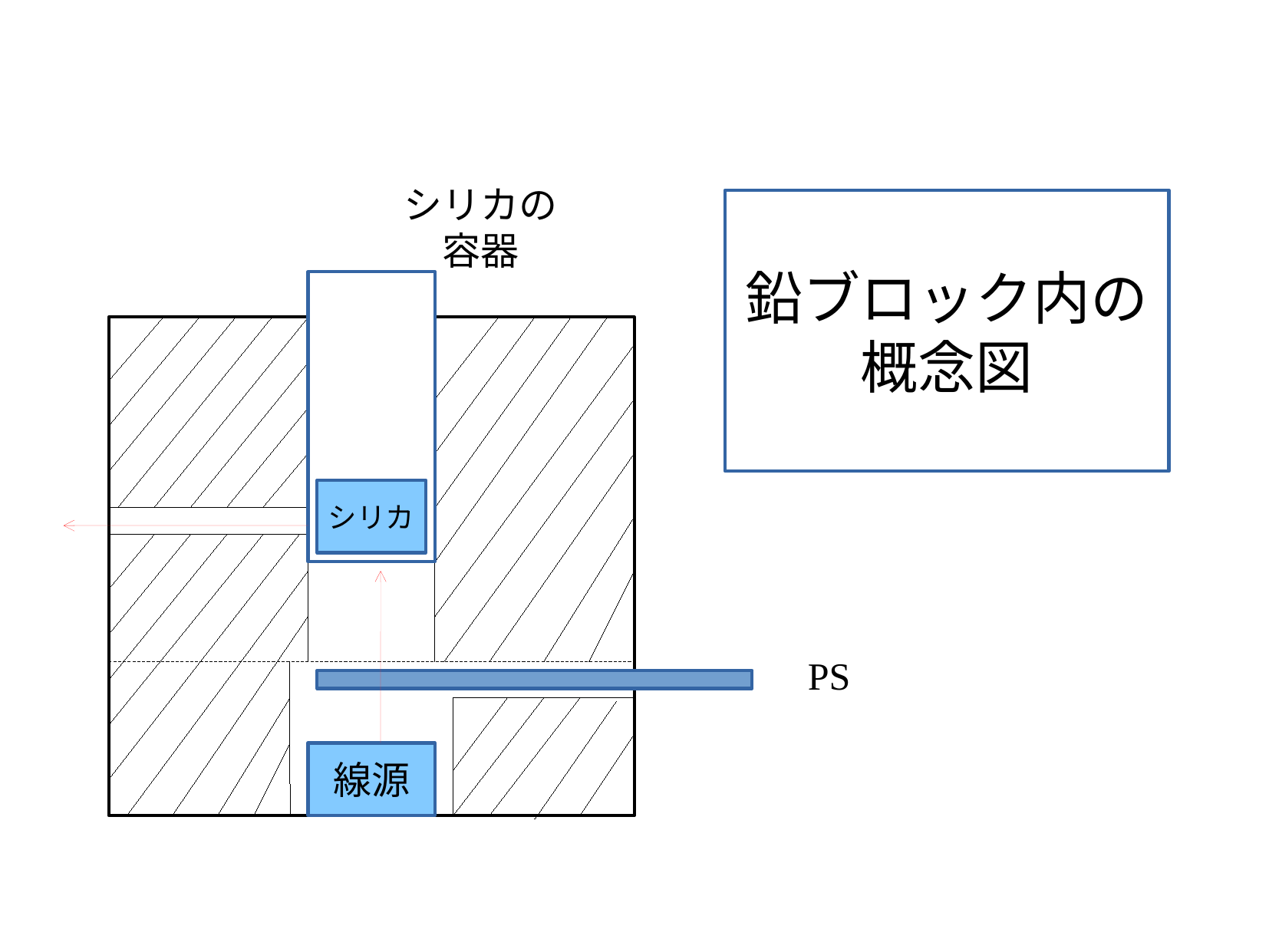

シリカの
容器
鉛ブロック内の
概念図

シリカ

PS

線源